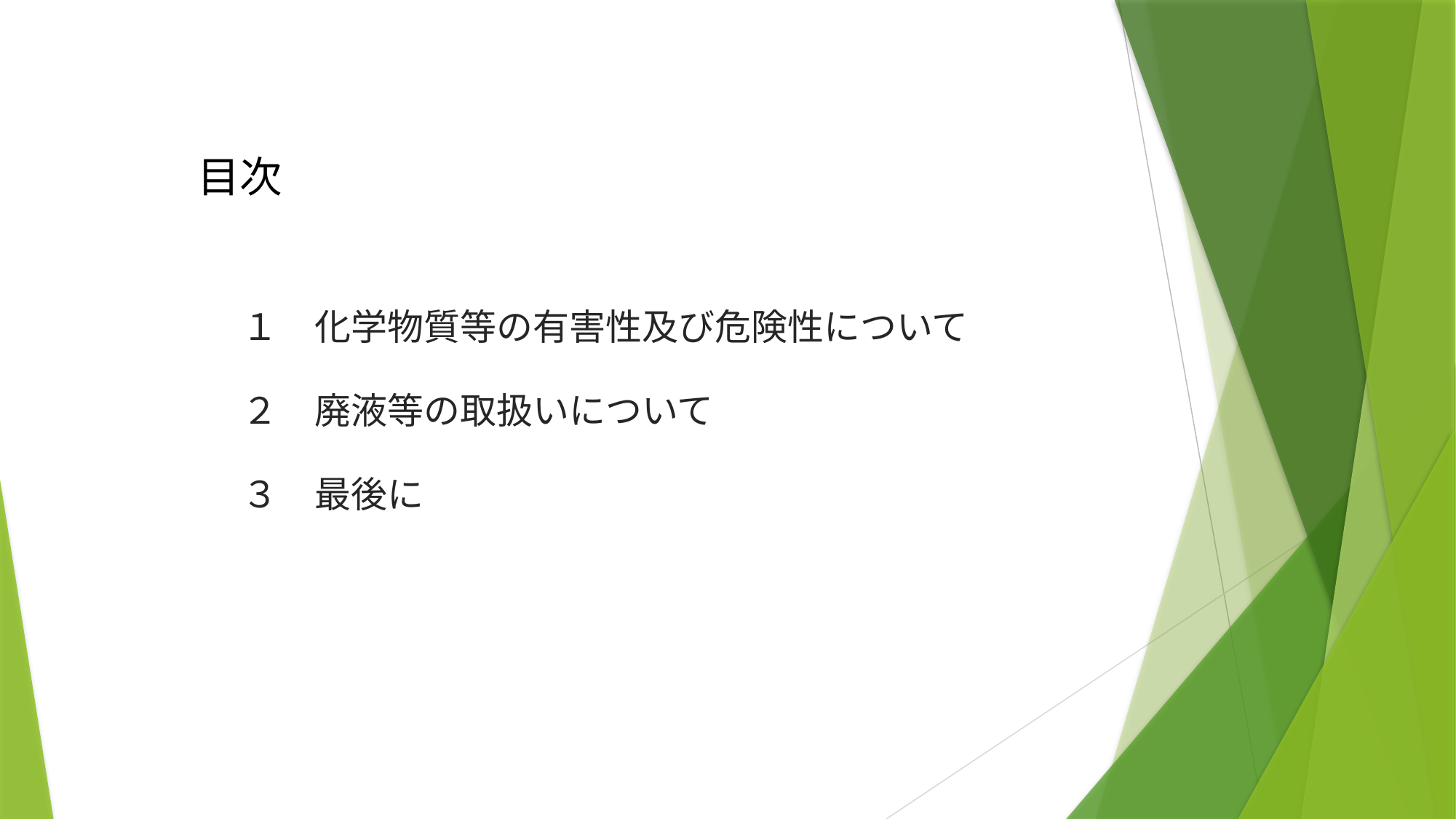

目次
１　化学物質等の有害性及び危険性について
２　廃液等の取扱いについて
３　最後に